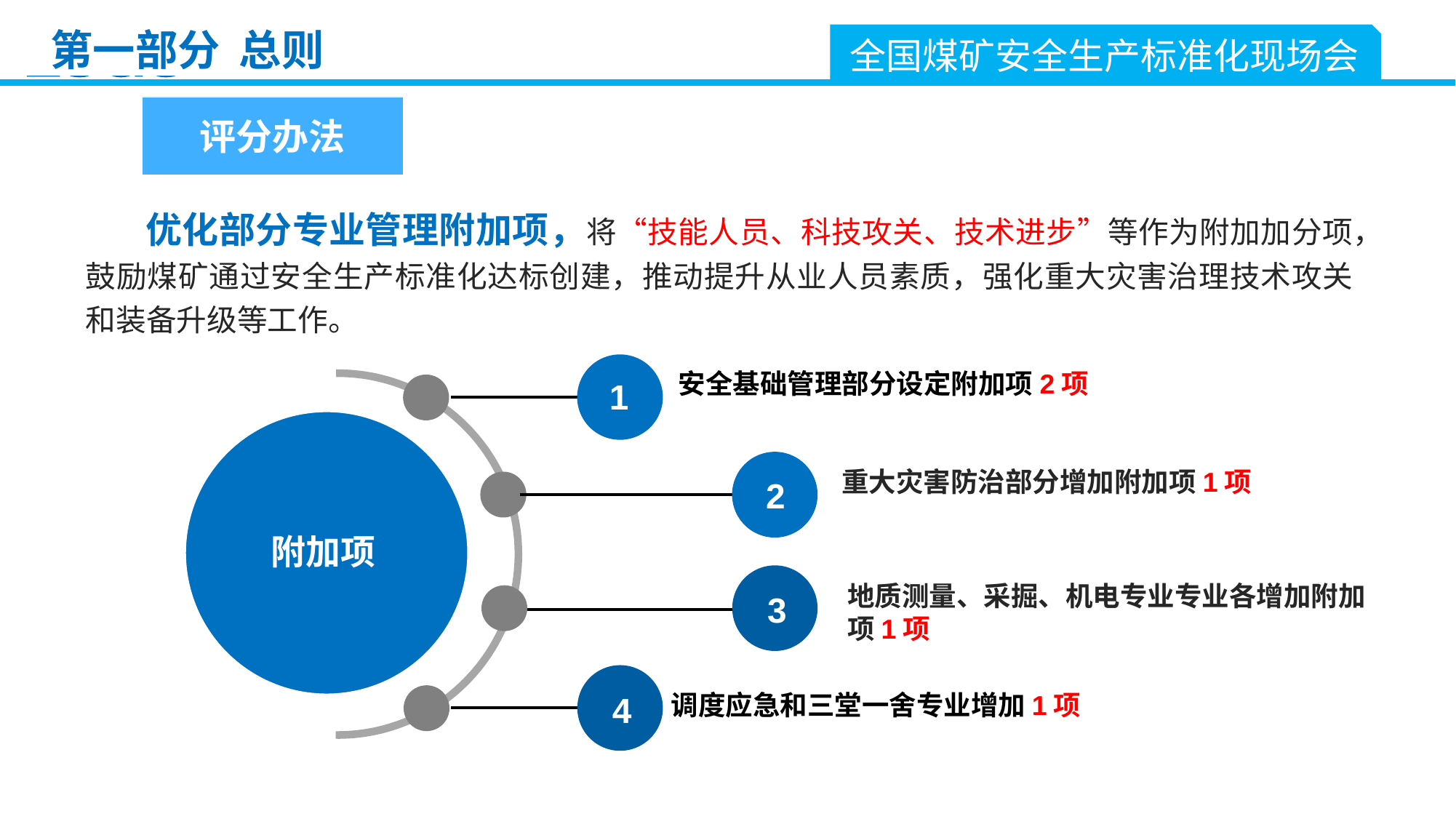

第一部分  总则

全国煤矿安全生产标准化现场会
评分办法
      优化部分专业管理附加项，将“技能人员、科技攻关、技术进步”等作为附加加分项，鼓励煤矿通过安全生产标准化达标创建，推动提升从业人员素质，强化重大灾害治理技术攻关和装备升级等工作。

1
安全基础管理部分设定附加项2项

2
重大灾害防治部分增加附加项1项

附加项
附加项

3
地质测量、采掘、机电专业专业各增加附加项1项

4
调度应急和三堂一舍专业增加1项